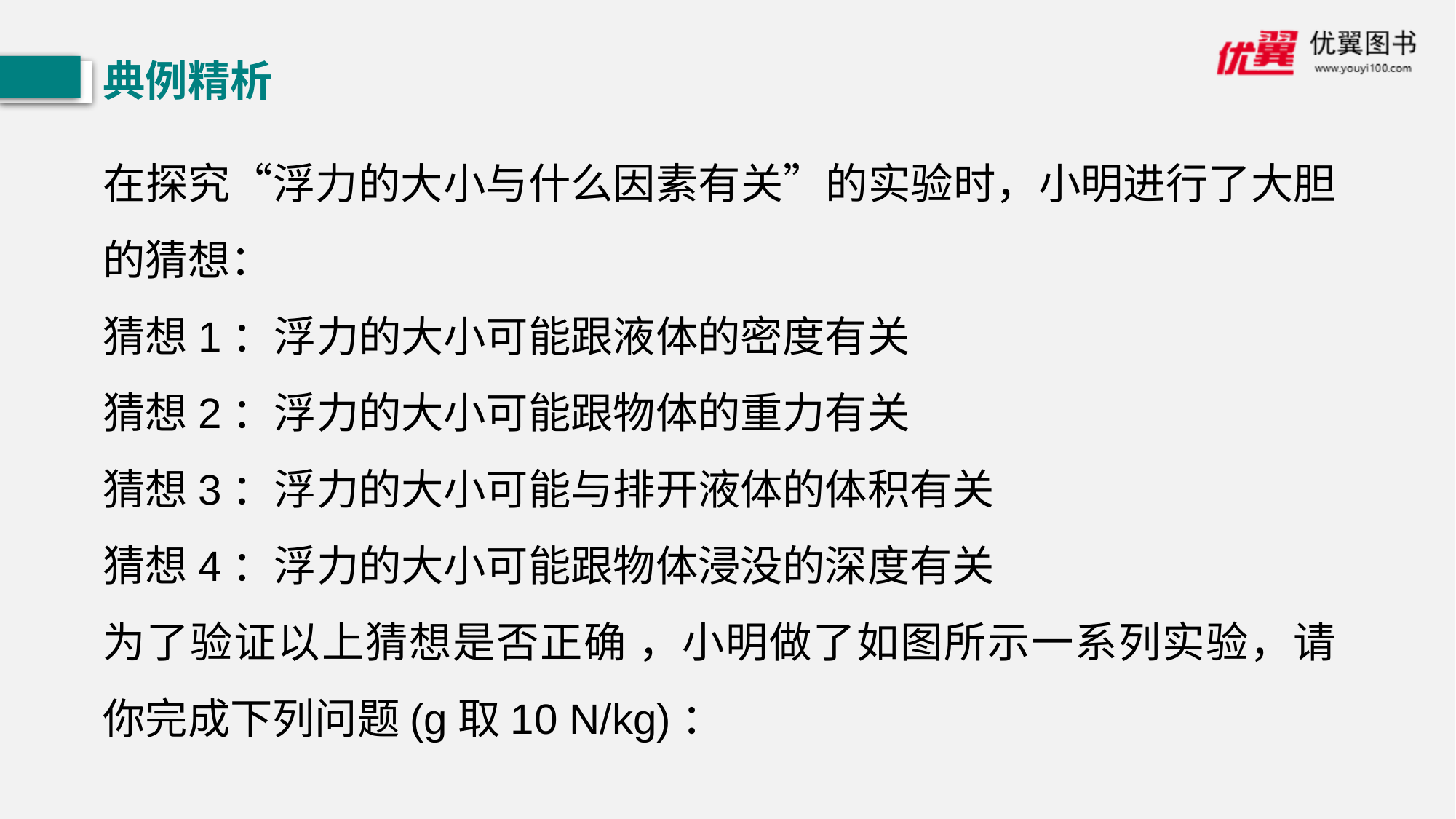

典例精析

在探究“浮力的大小与什么因素有关”的实验时，小明进行了大胆的猜想：
猜想1：浮力的大小可能跟液体的密度有关
猜想2：浮力的大小可能跟物体的重力有关
猜想3：浮力的大小可能与排开液体的体积有关
猜想4：浮力的大小可能跟物体浸没的深度有关
为了验证以上猜想是否正确 ，小明做了如图所示一系列实验，请你完成下列问题(g取10 N/kg)：